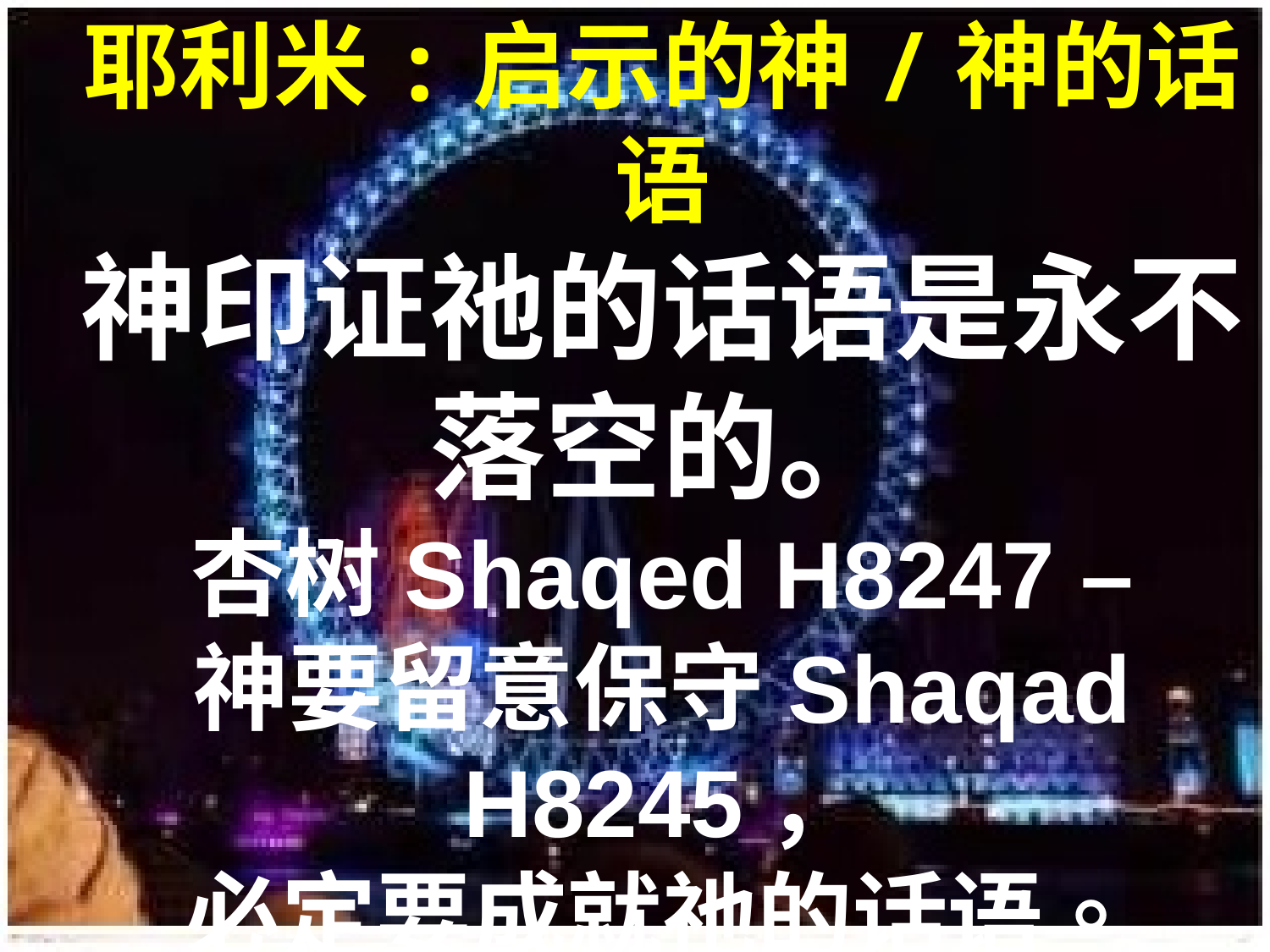

耶利米:启示的神/神的话语
神印证祂的话语是永不落空的。
杏树Shaqed H8247 –
神要留意保守Shaqad H8245，
必定要成就祂的话语。